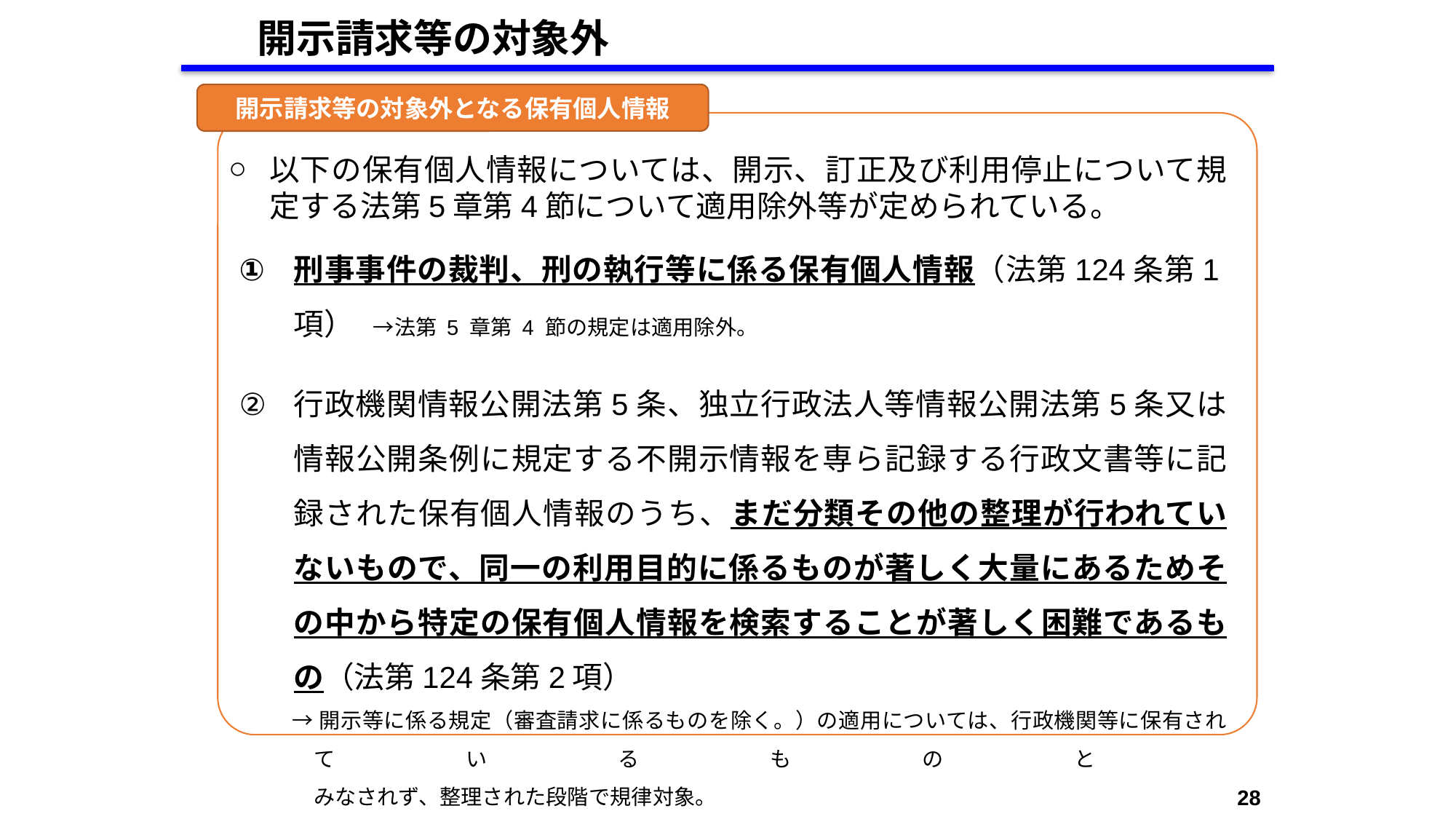

開示請求等の対象外

開示請求等の対象外となる保有個人情報

以下の保有個人情報については、開示、訂正及び利用停止について規定する法第5章第4節について適用除外等が定められている。
刑事事件の裁判、刑の執行等に係る保有個人情報（法第124条第1項）    →法第 5 章第 4 節の規定は適用除外。

行政機関情報公開法第5条、独立行政法人等情報公開法第5条又は情報公開条例に規定する不開示情報を専ら記録する行政文書等に記録された保有個人情報のうち、まだ分類その他の整理が行われていないもので、同一の利用目的に係るものが著しく大量にあるためその中から特定の保有個人情報を検索することが著しく困難であるもの（法第124条第2項）
→開示等に係る規定（審査請求に係るものを除く。）の適用については、行政機関等に保有されているものと
みなされず、整理された段階で規律対象。
28